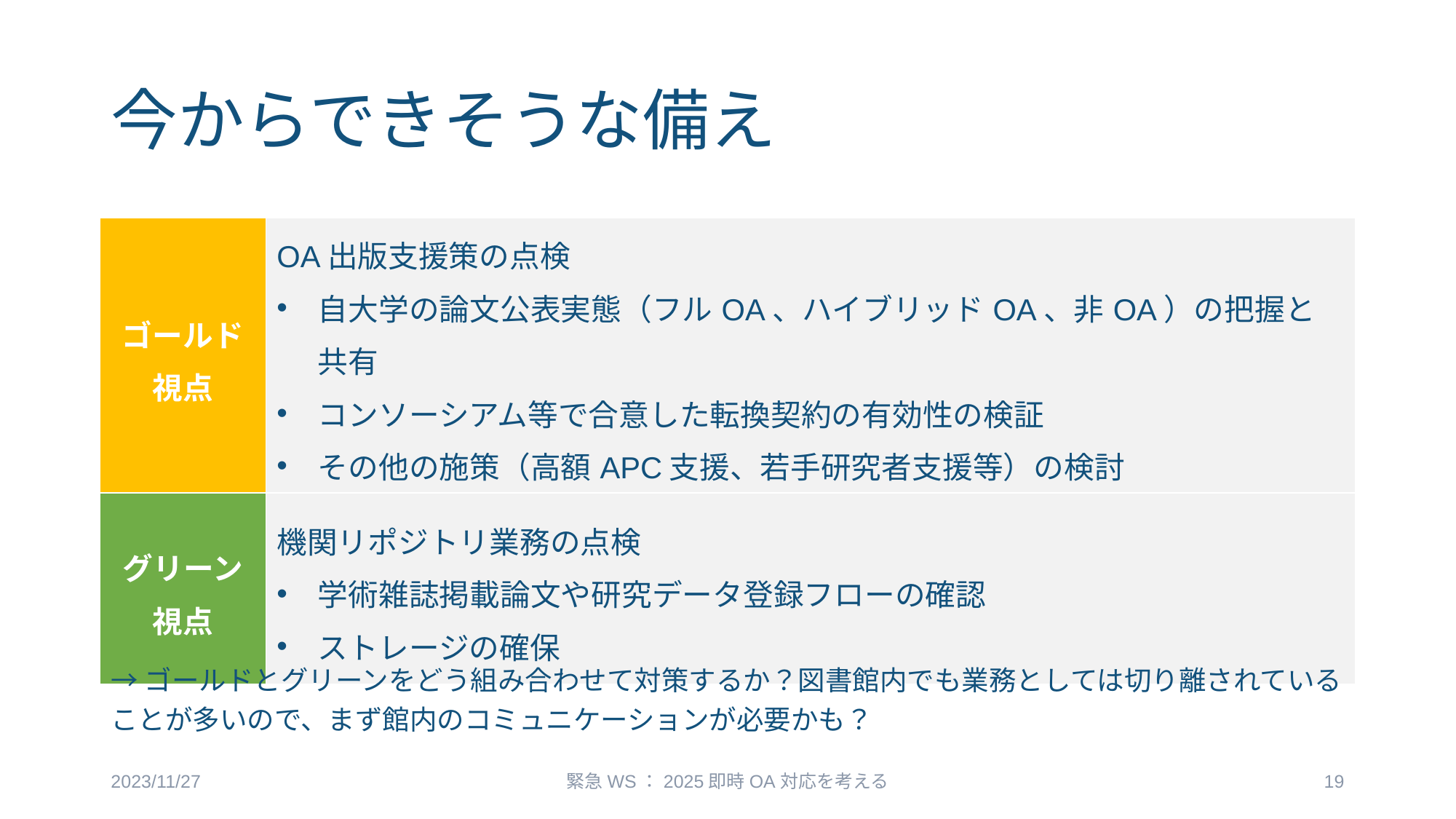

# 今からできそうな備え
| ゴールド 視点 | OA出版支援策の点検 自大学の論文公表実態（フルOA、ハイブリッドOA、非OA）の把握と共有 コンソーシアム等で合意した転換契約の有効性の検証 その他の施策（高額APC支援、若手研究者支援等）の検討 |
| --- | --- |
| グリーン 視点 | 機関リポジトリ業務の点検 学術雑誌掲載論文や研究データ登録フローの確認 ストレージの確保 |
→ゴールドとグリーンをどう組み合わせて対策するか？図書館内でも業務としては切り離されていることが多いので、まず館内のコミュニケーションが必要かも？
2023/11/27
緊急WS：2025即時OA対応を考える
19